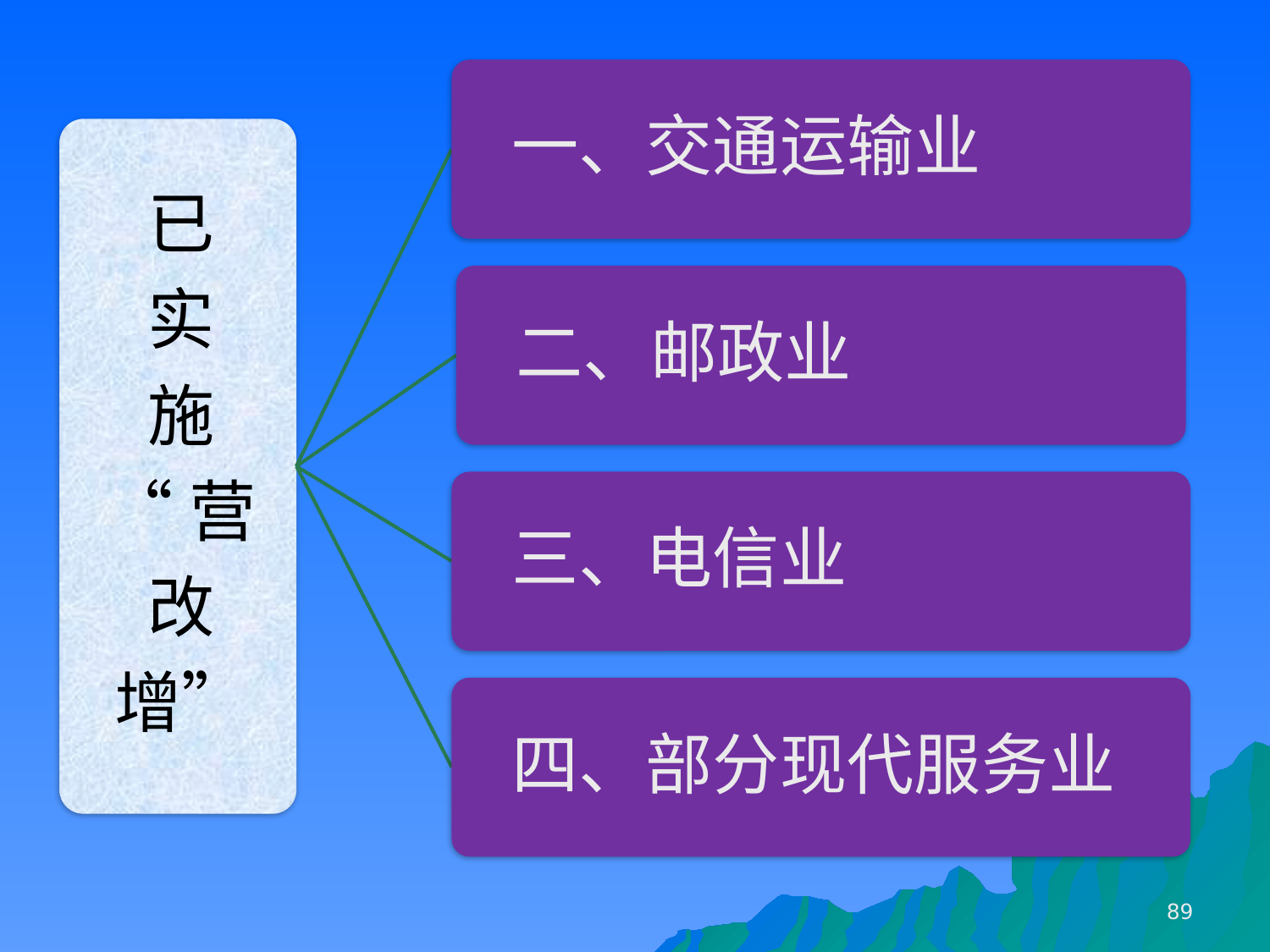

已
实
施
“营
改
增”

  一、交通运输业

  二、邮政业

  三、电信业

  四、部分现代服务业
89